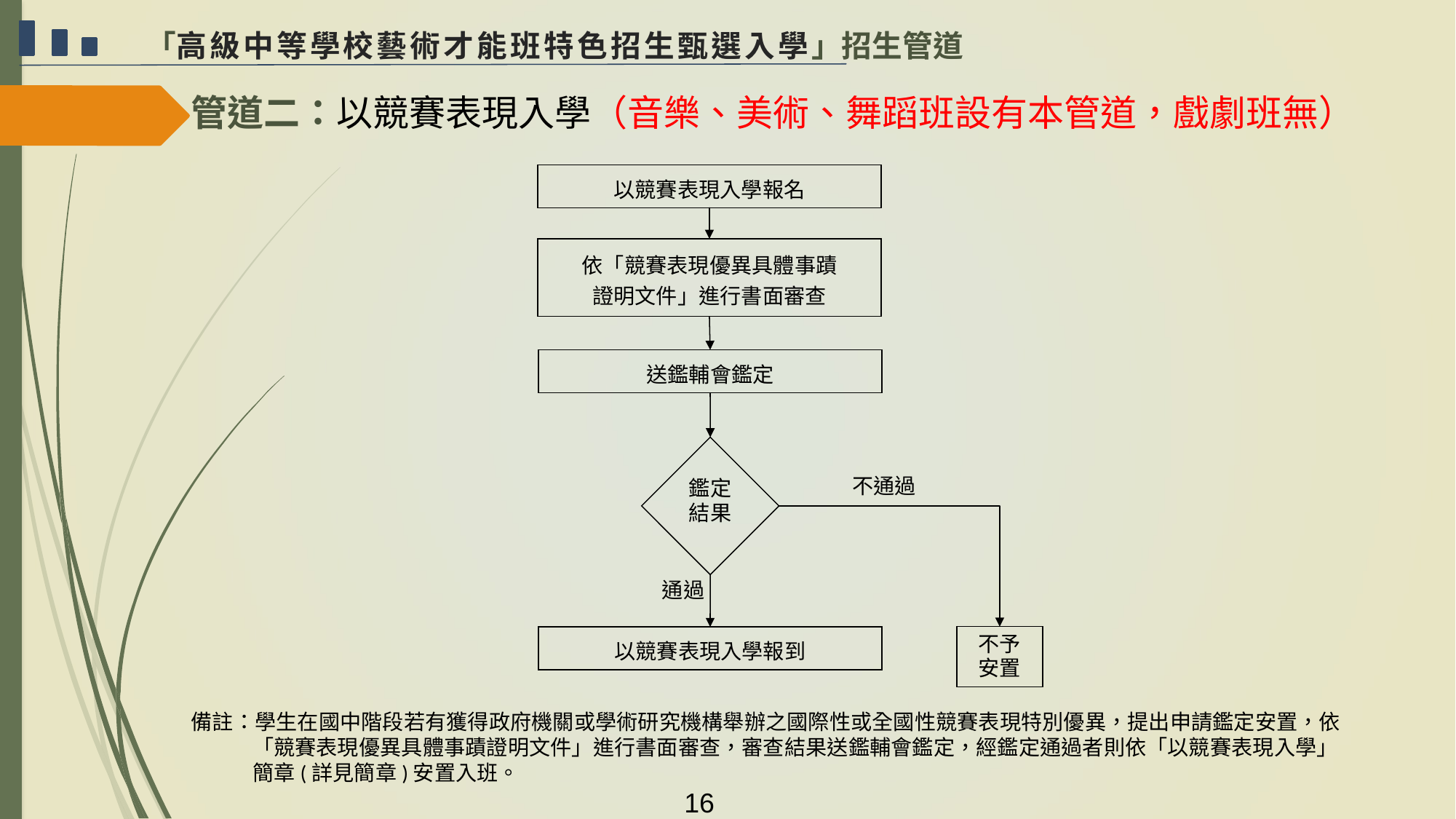

「高級中等學校藝術才能班特色招生甄選入學」招生管道

管道二：以競賽表現入學（音樂、美術、舞蹈班設有本管道，戲劇班無）
以競賽表現入學報名
依「競賽表現優異具體事蹟
證明文件」進行書面審查
送鑑輔會鑑定
鑑定
結果
不通過

通過

不予
安置
以競賽表現入學報到
備註：學生在國中階段若有獲得政府機關或學術研究機構舉辦之國際性或全國性競賽表現特別優異，提出申請鑑定安置，依「競賽表現優異具體事蹟證明文件」進行書面審查，審查結果送鑑輔會鑑定，經鑑定通過者則依「以競賽表現入學」
簡章(詳見簡章)安置入班。
16